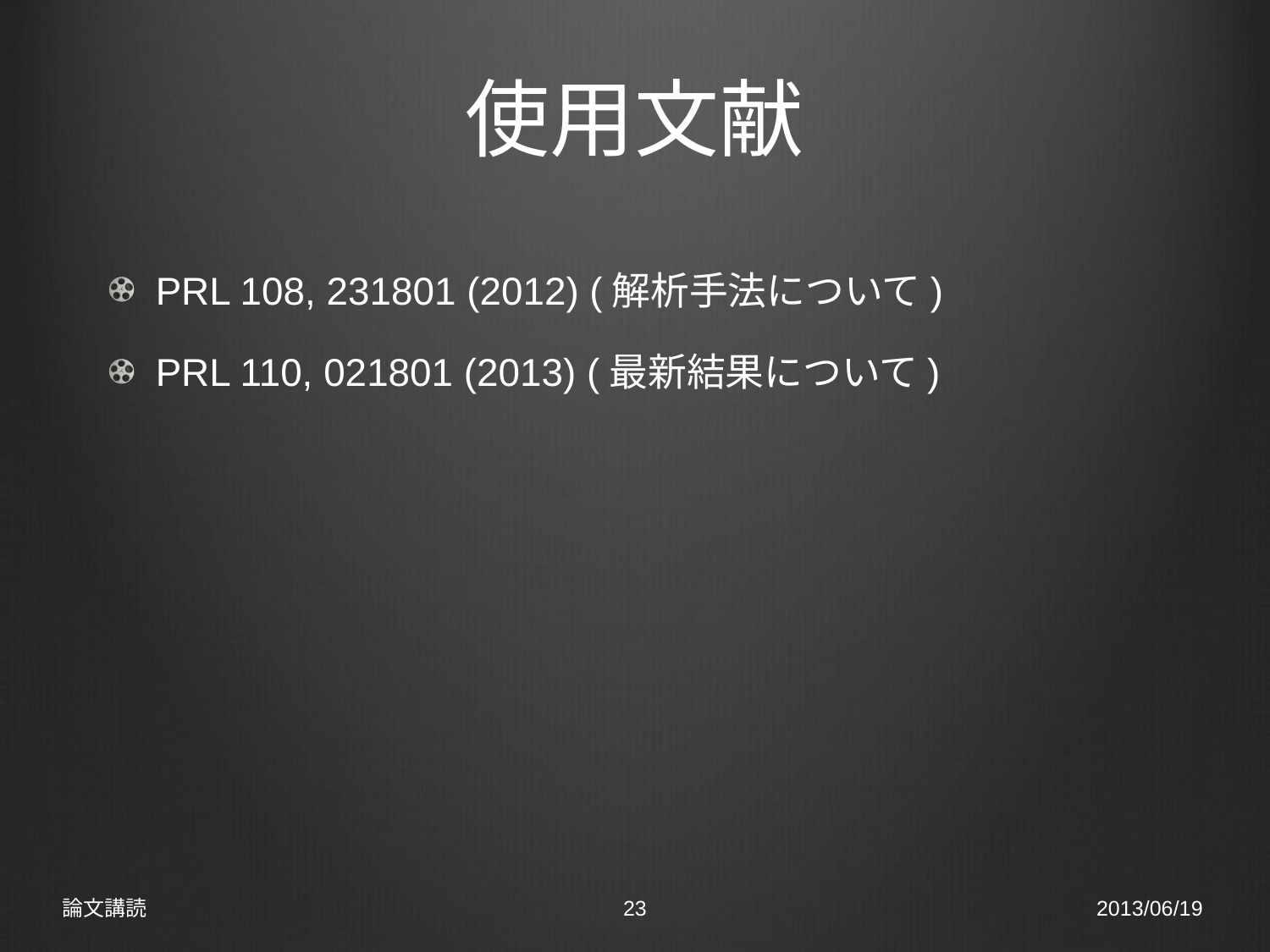

# 使用文献
PRL 108, 231801 (2012) (解析手法について)
PRL 110, 021801 (2013) (最新結果について)
論文講読
23
2013/06/19